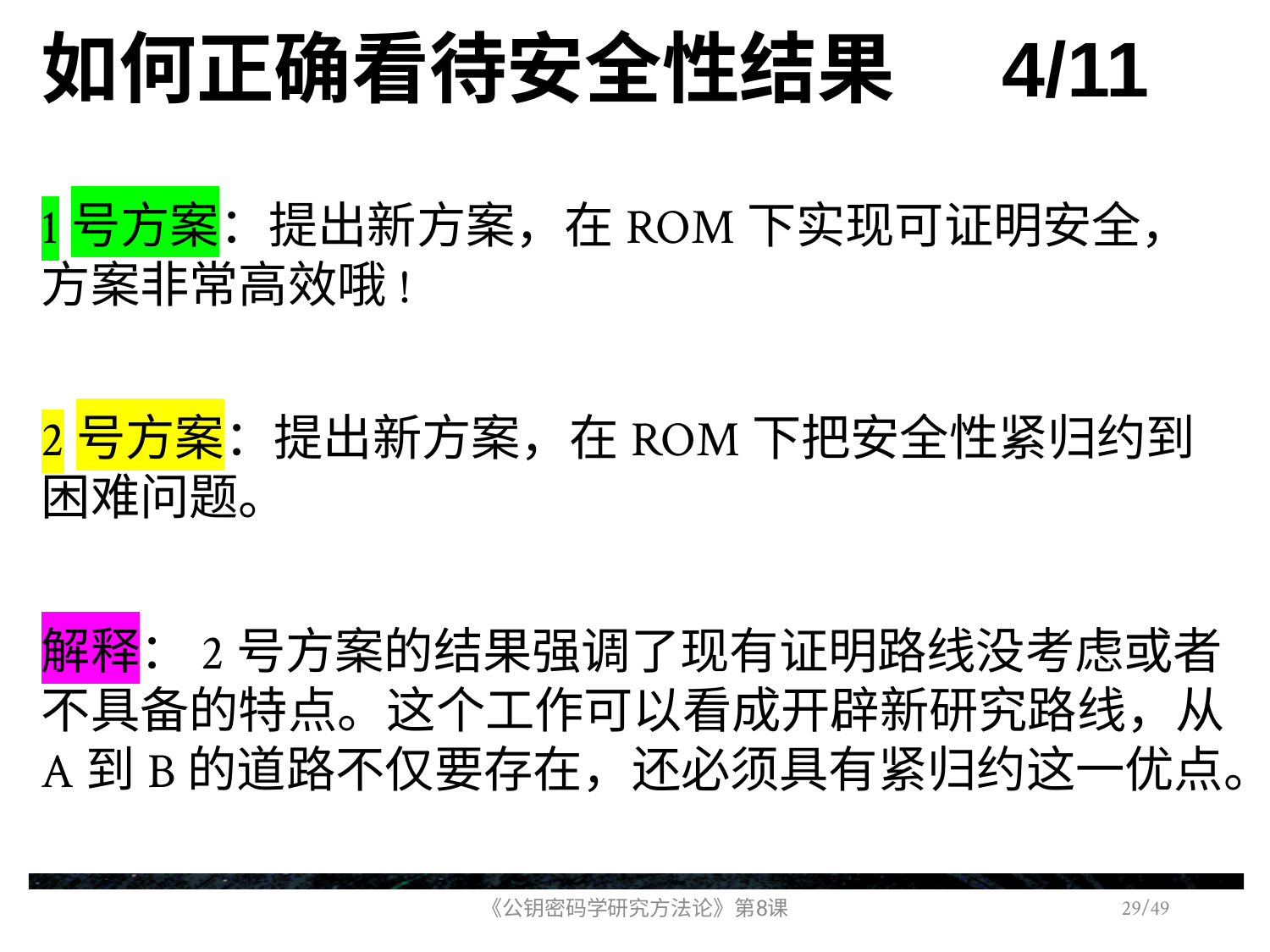

# 如何正确看待安全性结果     4/11
1号方案：提出新方案，在ROM下实现可证明安全，方案非常高效哦!

2号方案：提出新方案，在ROM下把安全性紧归约到困难问题。

解释：2号方案的结果强调了现有证明路线没考虑或者不具备的特点。这个工作可以看成开辟新研究路线，从A到B的道路不仅要存在，还必须具有紧归约这一优点。
《公钥密码学研究方法论》第8课
29/49